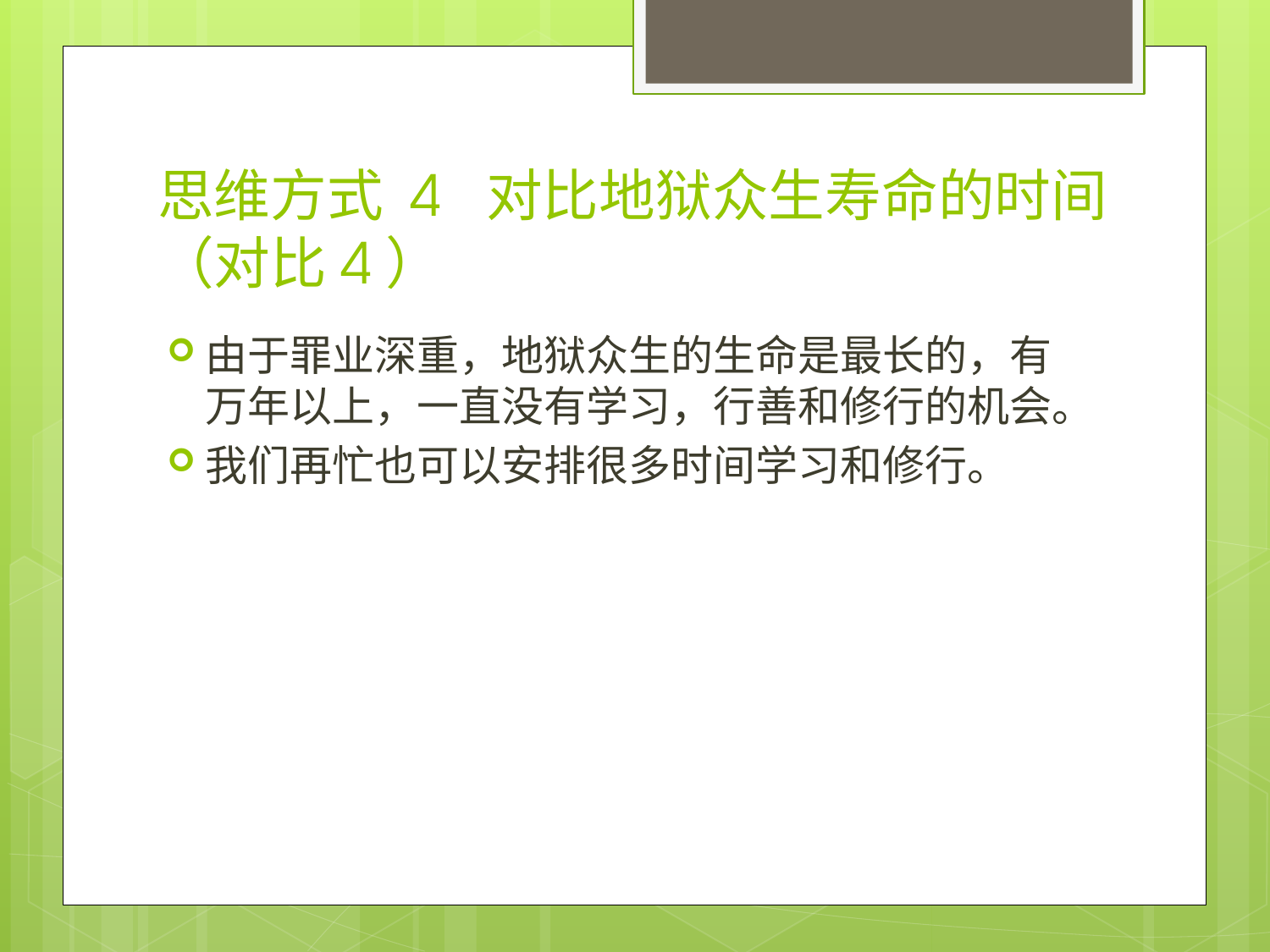

# 思维方式 4  对比地狱众生寿命的时间（对比4）
由于罪业深重，地狱众生的生命是最长的，有万年以上，一直没有学习，行善和修行的机会。
我们再忙也可以安排很多时间学习和修行。